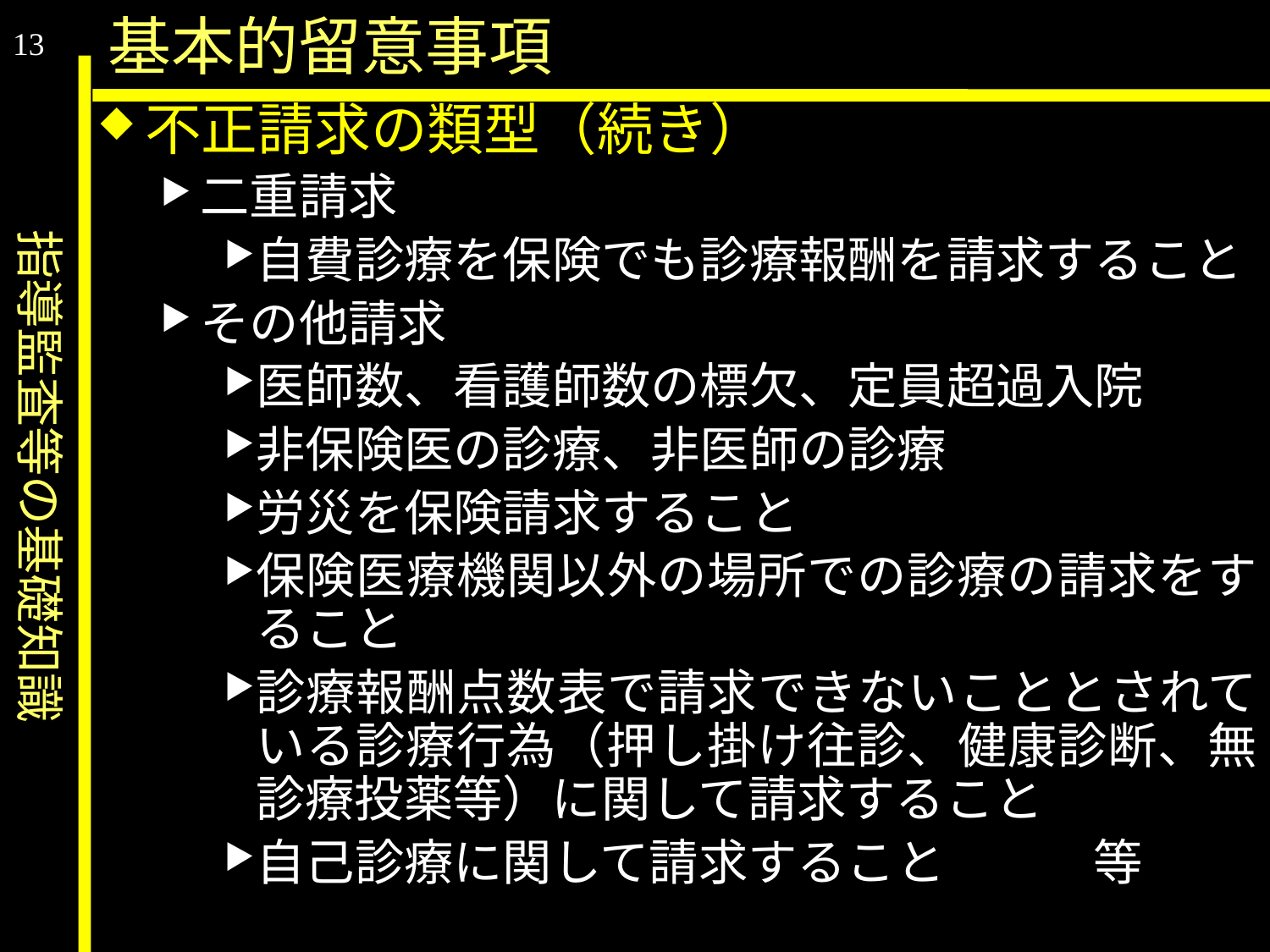

指導監査等の基礎知識
基本的留意事項
13

不正請求の類型（続き）
二重請求
自費診療を保険でも診療報酬を請求すること
その他請求
医師数、看護師数の標欠、定員超過入院
非保険医の診療、非医師の診療
労災を保険請求すること
保険医療機関以外の場所での診療の請求をすること
診療報酬点数表で請求できないこととされている診療行為（押し掛け往診、健康診断、無診療投薬等）に関して請求すること
自己診療に関して請求すること　　　等